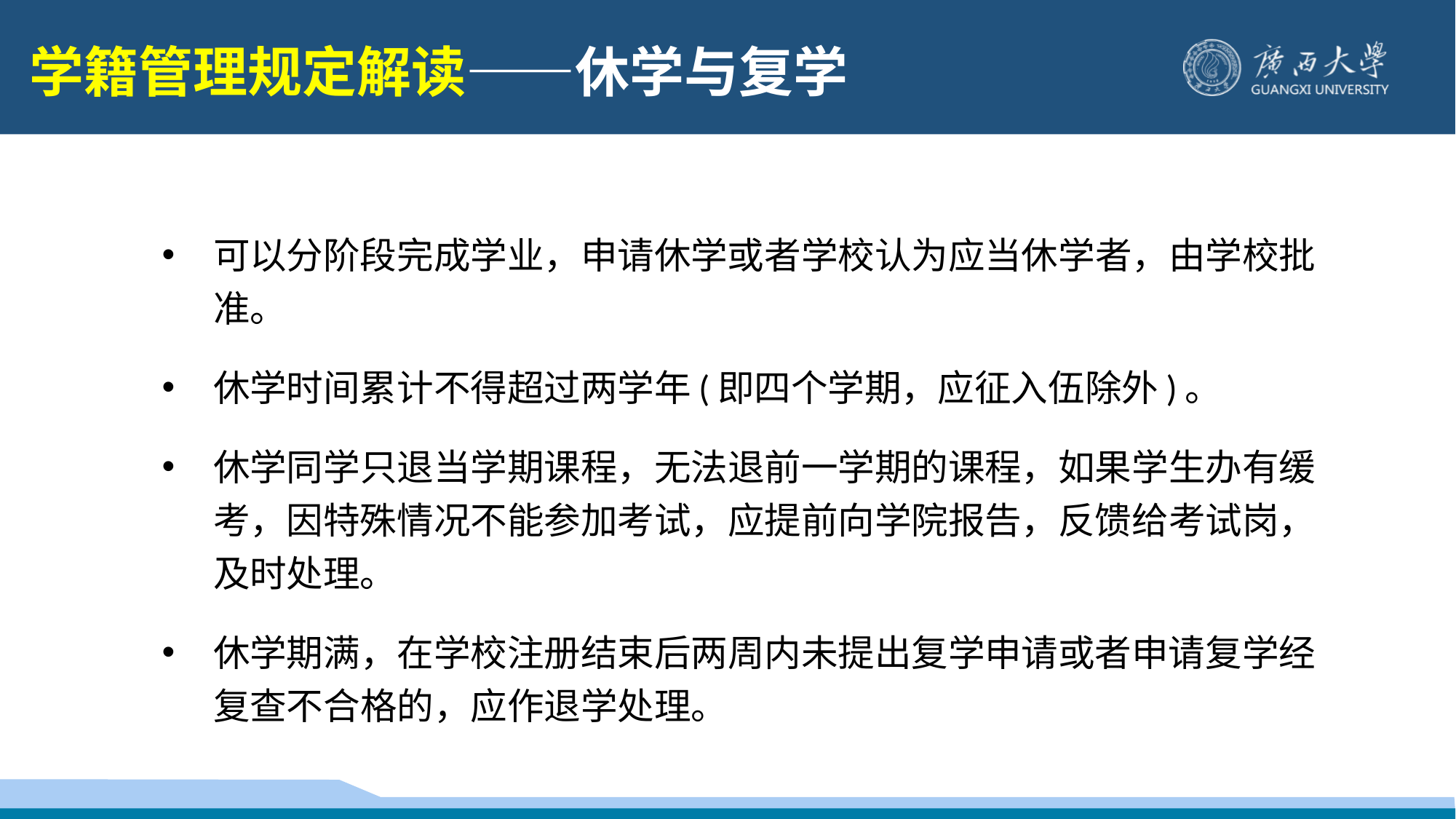

学籍管理规定解读——休学与复学
可以分阶段完成学业，申请休学或者学校认为应当休学者，由学校批准。
休学时间累计不得超过两学年(即四个学期，应征入伍除外)。
休学同学只退当学期课程，无法退前一学期的课程，如果学生办有缓考，因特殊情况不能参加考试，应提前向学院报告，反馈给考试岗，及时处理。
休学期满，在学校注册结束后两周内未提出复学申请或者申请复学经复查不合格的，应作退学处理。